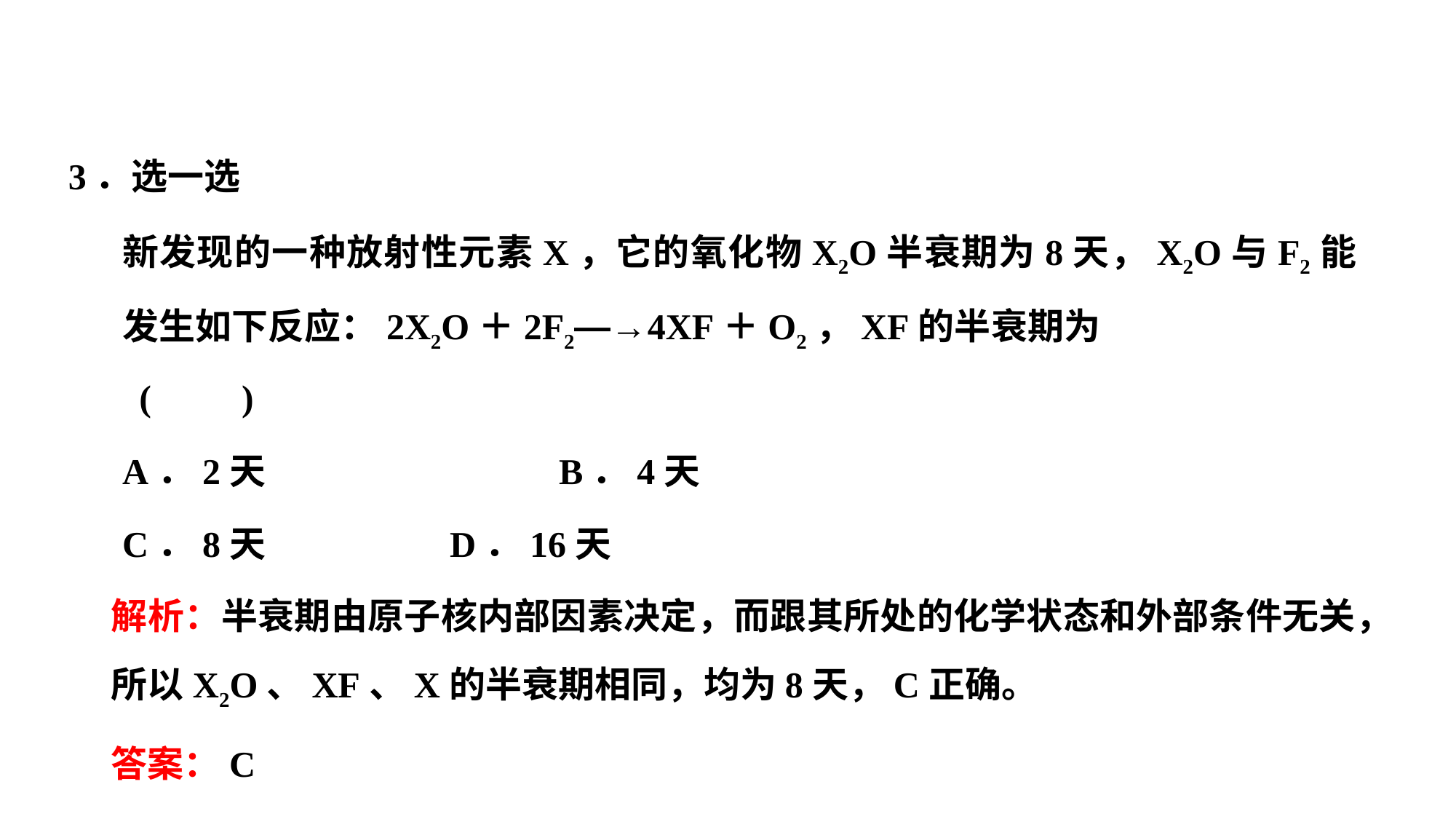

3．选一选
新发现的一种放射性元素X，它的氧化物X2O半衰期为8天，X2O与F2能发生如下反应：2X2O＋2F2―→4XF＋O2，XF的半衰期为                                 (　　)
A．2天　　　　　　　　	B．4天
C．8天		D．16天
解析：半衰期由原子核内部因素决定，而跟其所处的化学状态和外部条件无关，所以X2O、XF、X的半衰期相同，均为8天，C正确。
答案：C